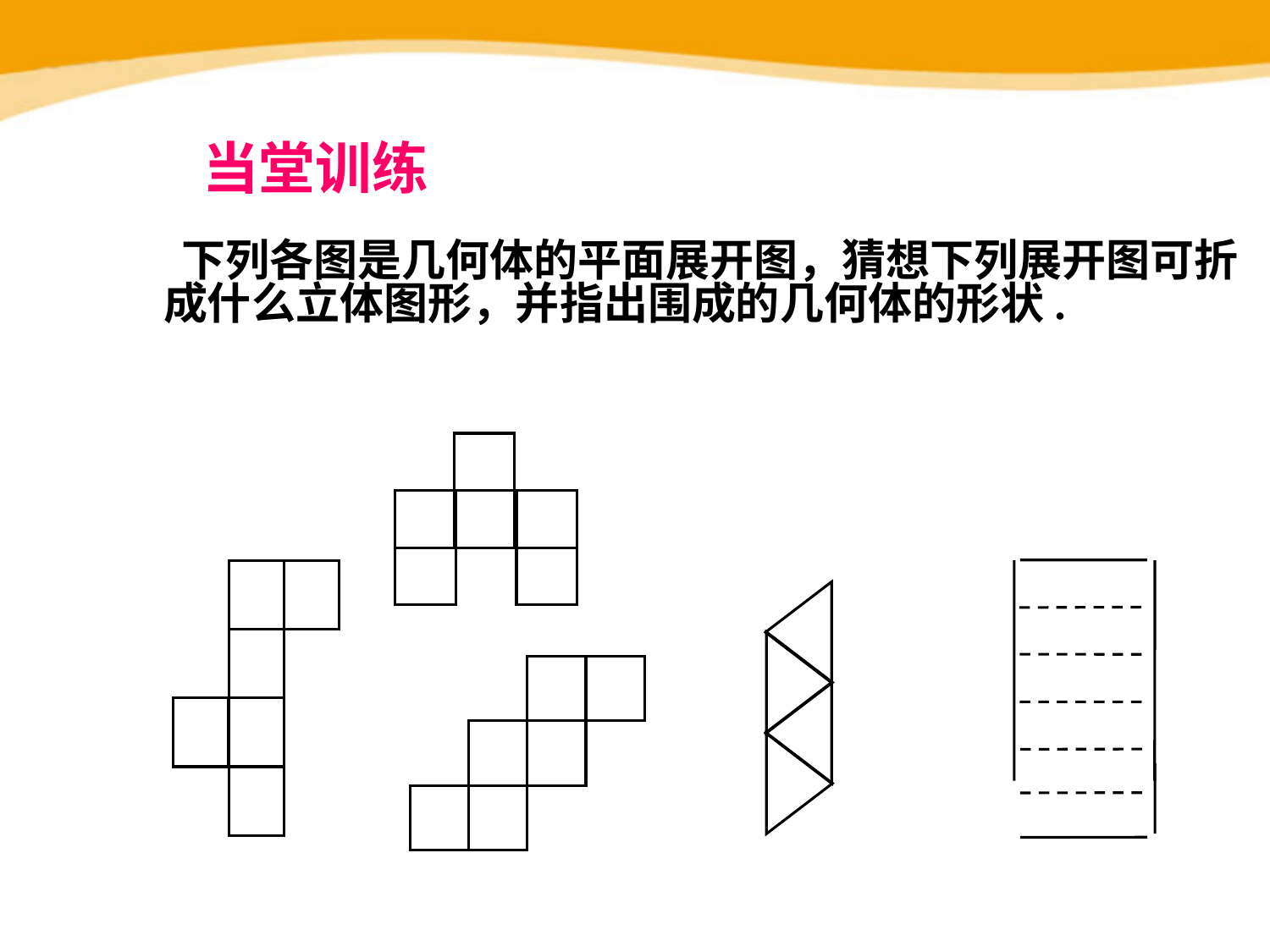

当堂训练
   下列各图是几何体的平面展开图，猜想下列展开图可折成什么立体图形，并指出围成的几何体的形状.